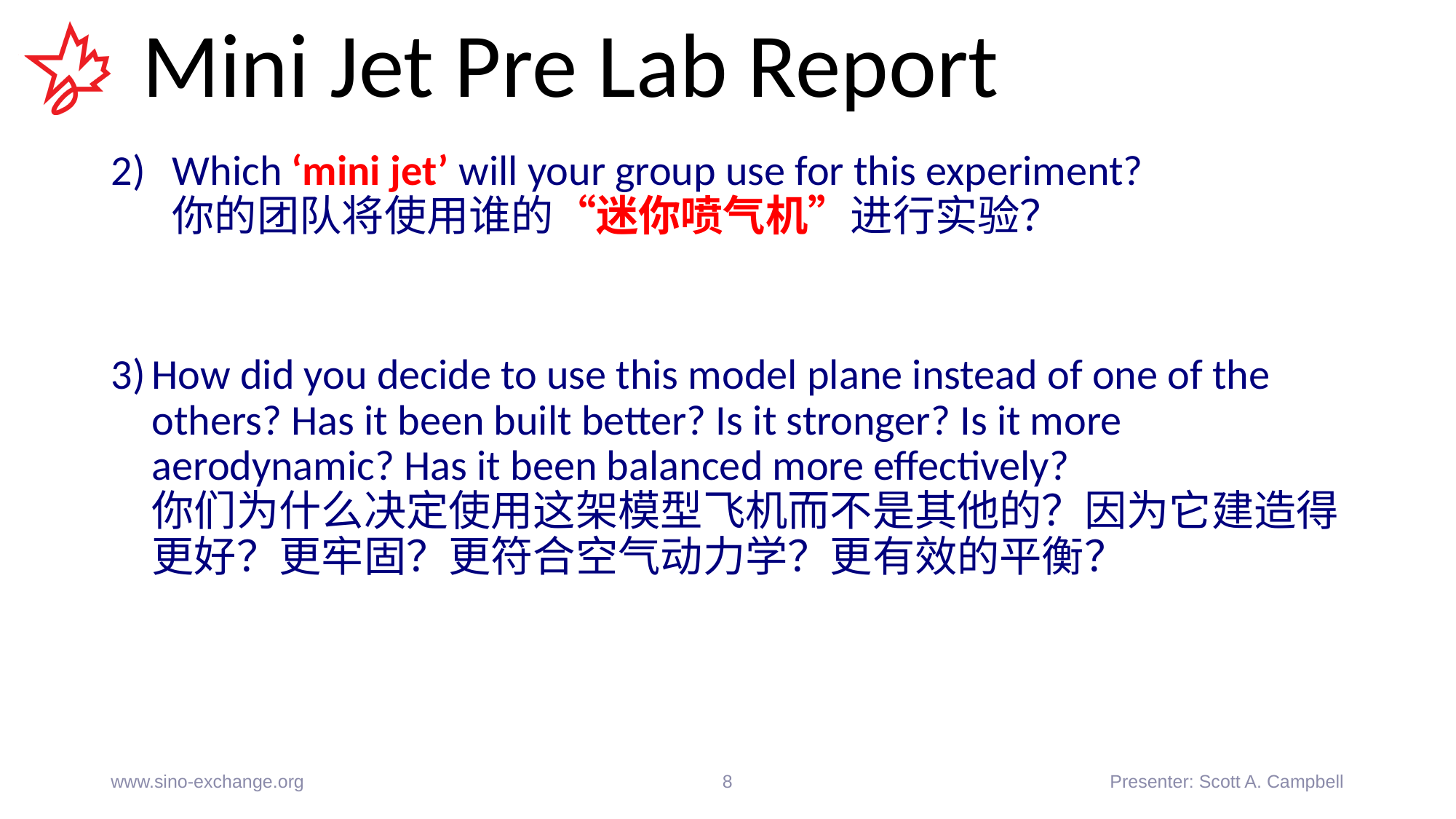

# Mini Jet Pre Lab Report
Which ‘mini jet’ will your group use for this experiment?
你的团队将使用谁的“迷你喷气机”进行实验？
How did you decide to use this model plane instead of one of the others? Has it been built better? Is it stronger? Is it more aerodynamic? Has it been balanced more effectively?
你们为什么决定使用这架模型飞机而不是其他的？因为它建造得更好？更牢固？更符合空气动力学？更有效的平衡？
www.sino-exchange.org
8
Presenter: Scott A. Campbell